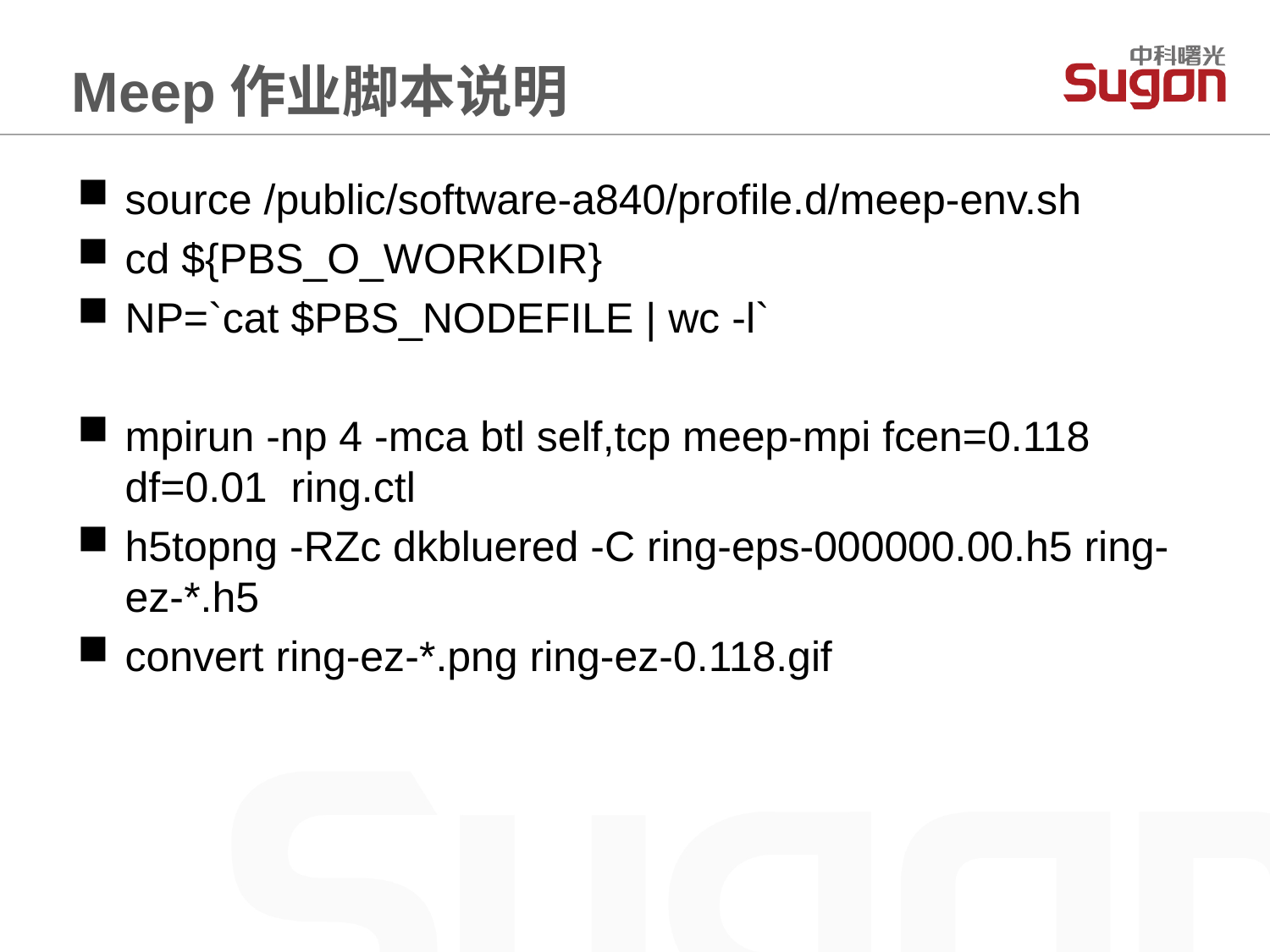

Meep作业脚本说明

source /public/software-a840/profile.d/meep-env.sh
cd ${PBS_O_WORKDIR}
NP=`cat $PBS_NODEFILE | wc -l`

mpirun -np 4 -mca btl self,tcp meep-mpi fcen=0.118 df=0.01  ring.ctl
h5topng -RZc dkbluered -C ring-eps-000000.00.h5 ring-ez-*.h5
convert ring-ez-*.png ring-ez-0.118.gif